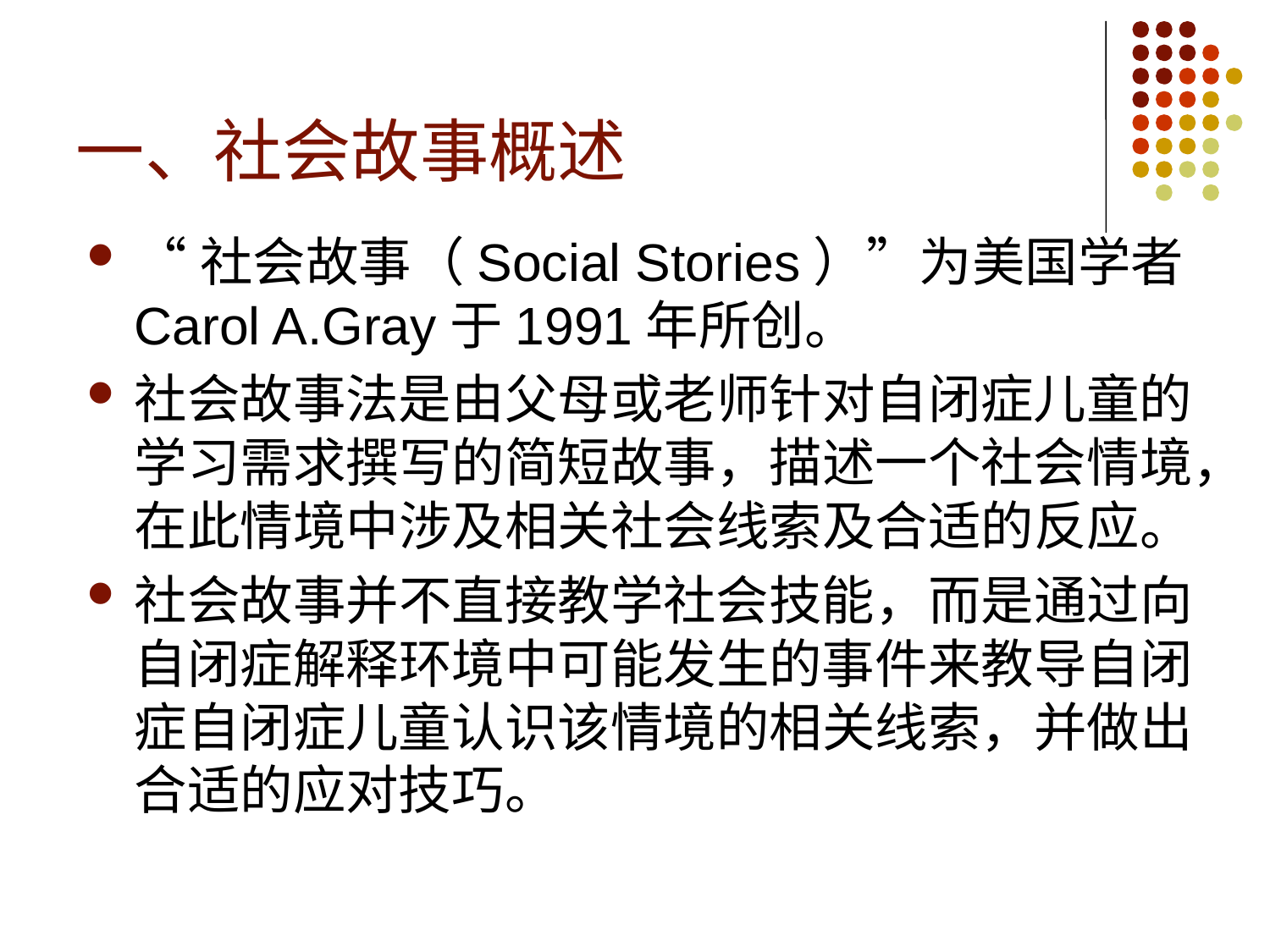

# 一、社会故事概述
“社会故事（Social Stories）”为美国学者Carol A.Gray于1991年所创。
社会故事法是由父母或老师针对自闭症儿童的学习需求撰写的简短故事，描述一个社会情境，在此情境中涉及相关社会线索及合适的反应。
社会故事并不直接教学社会技能，而是通过向自闭症解释环境中可能发生的事件来教导自闭症自闭症儿童认识该情境的相关线索，并做出合适的应对技巧。